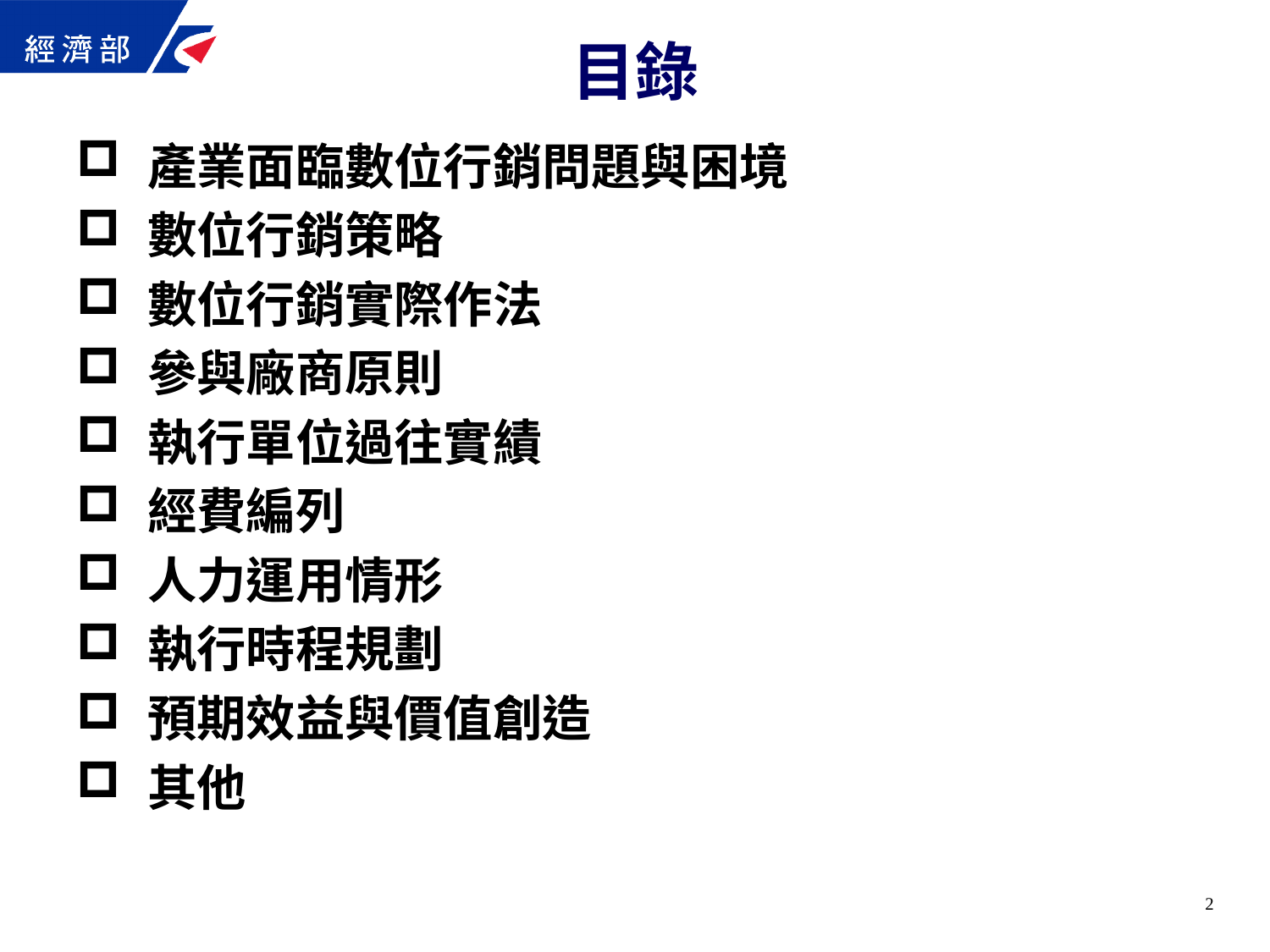

# 目錄
產業面臨數位行銷問題與困境
數位行銷策略
數位行銷實際作法
參與廠商原則
執行單位過往實績
經費編列
人力運用情形
執行時程規劃
預期效益與價值創造
其他
2